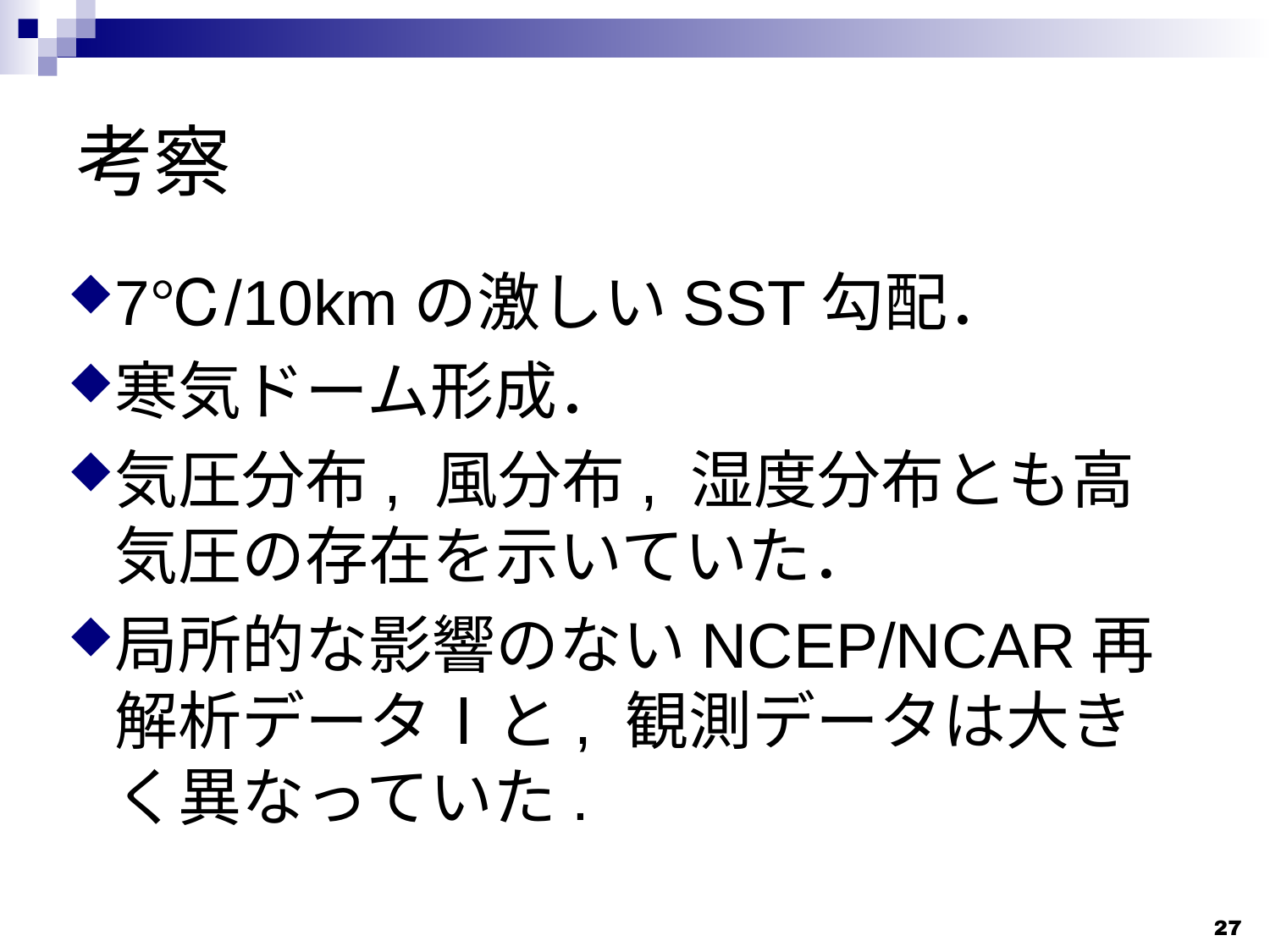

# 考察
7℃/10kmの激しいSST勾配．
寒気ドーム形成．
気圧分布, 風分布, 湿度分布とも高気圧の存在を示いていた．
局所的な影響のないNCEP/NCAR再解析データⅠと, 観測データは大きく異なっていた.

27